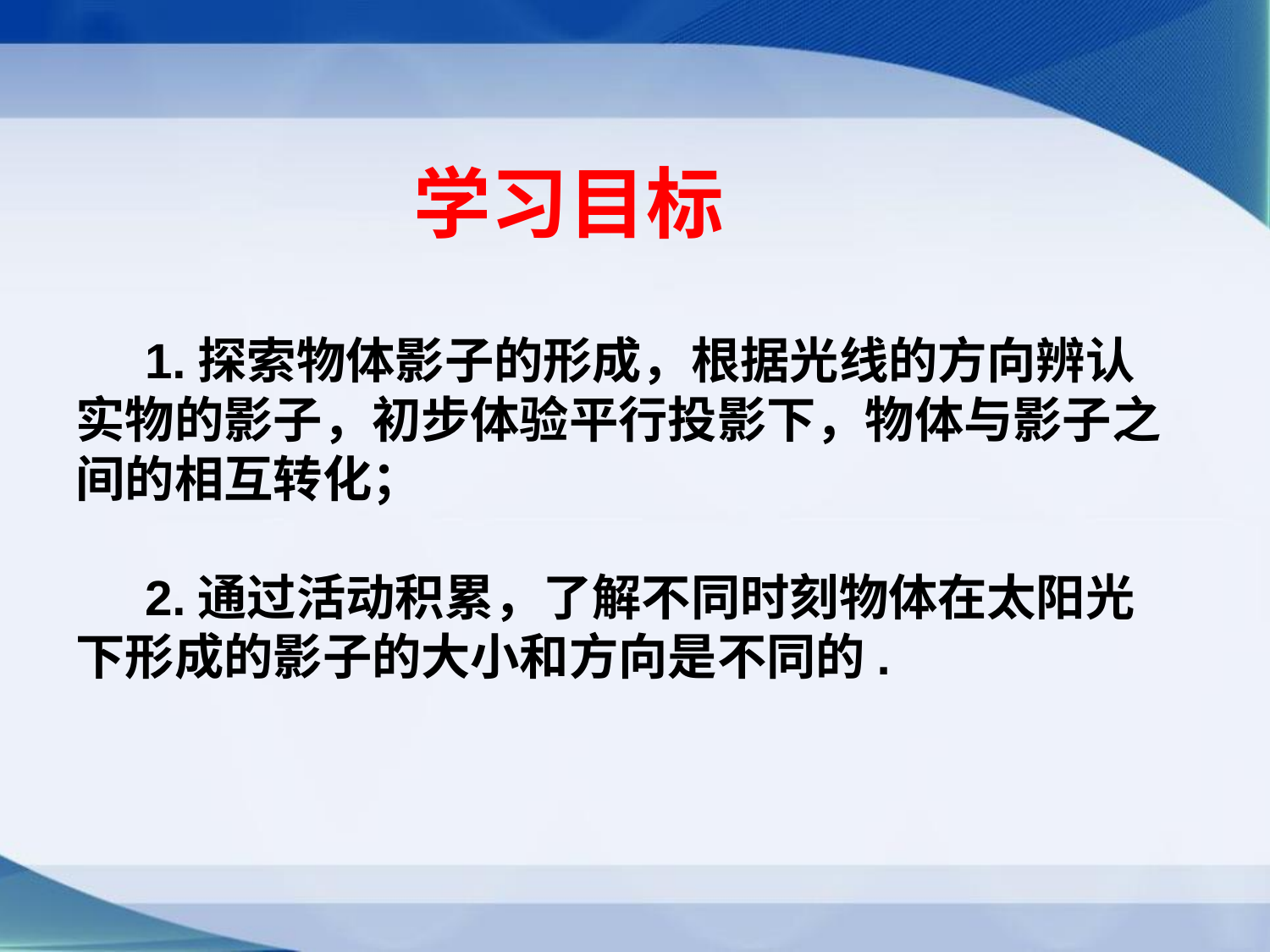

# 学习目标
     1.探索物体影子的形成，根据光线的方向辨认实物的影子，初步体验平行投影下，物体与影子之间的相互转化；

     2.通过活动积累，了解不同时刻物体在太阳光下形成的影子的大小和方向是不同的.